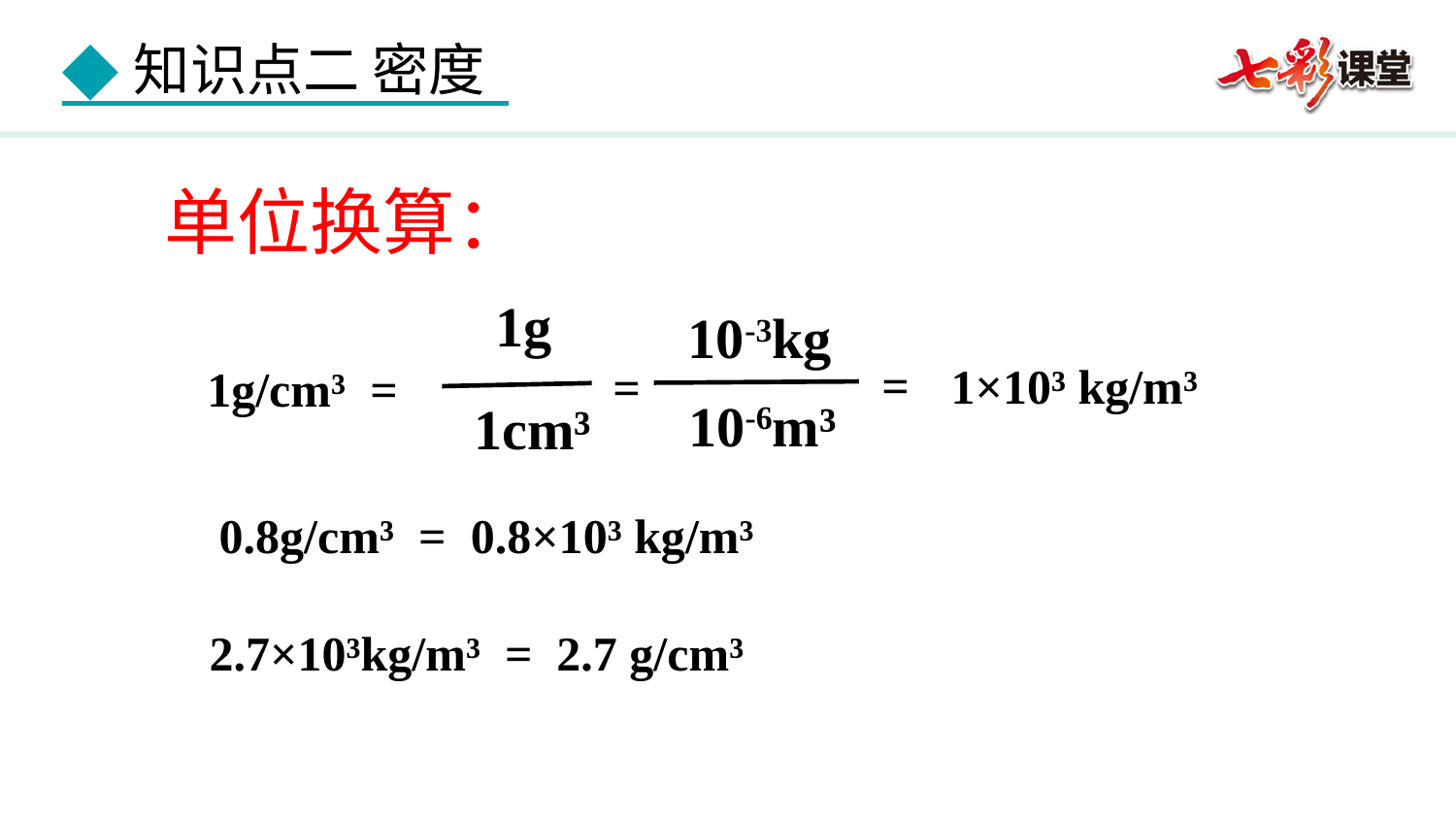

单位换算：
1g
1cm³
10-3kg
10-6m³
=
1×10³ kg/m³
=
1g/cm³  =
0.8g/cm³  =  0.8×10³ kg/m³
2.7×10³kg/m³  =  2.7 g/cm³